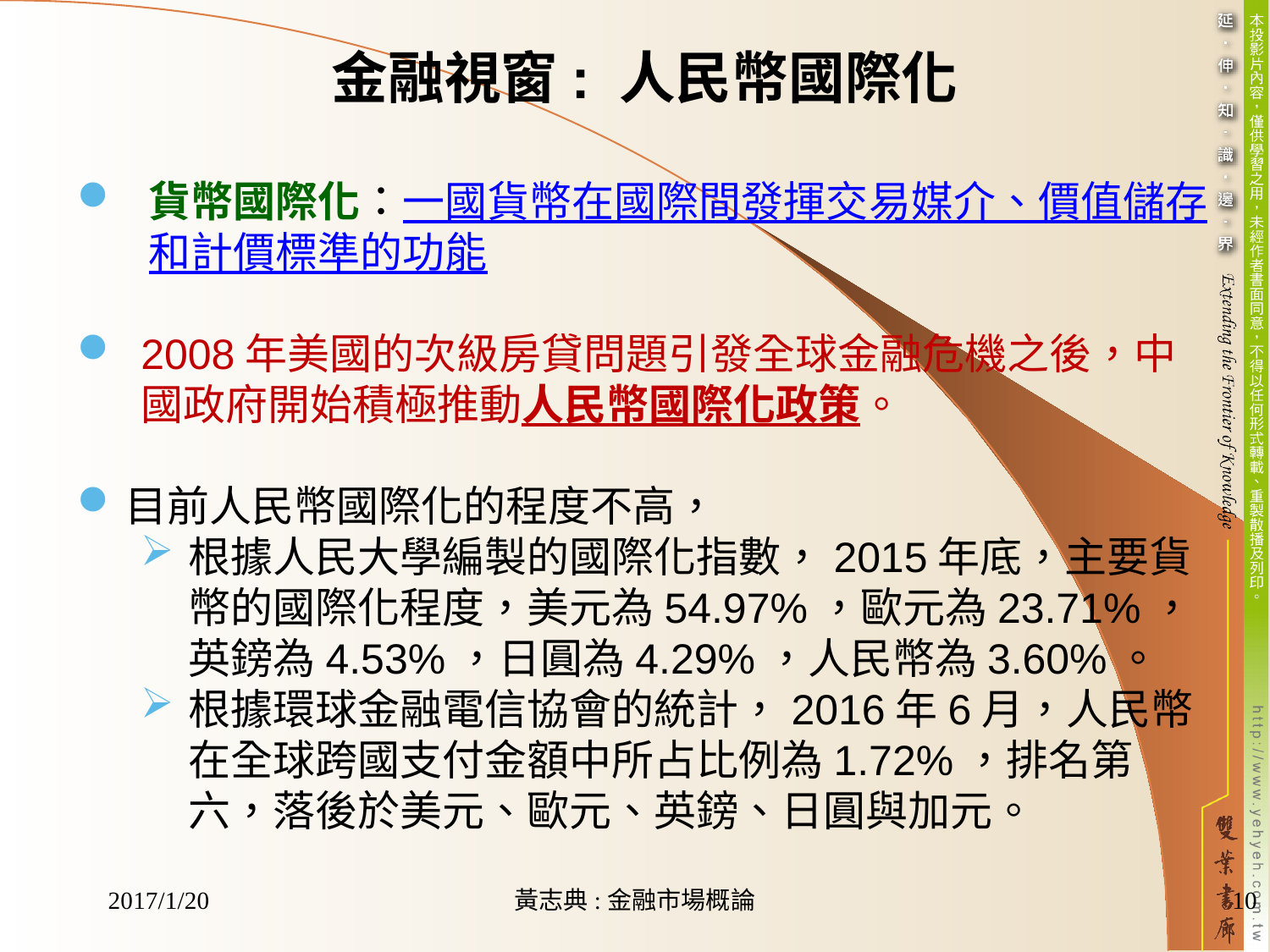

金融視窗: 人民幣國際化
貨幣國際化：一國貨幣在國際間發揮交易媒介、價值儲存和計價標準的功能

2008年美國的次級房貸問題引發全球金融危機之後，中國政府開始積極推動人民幣國際化政策。

目前人民幣國際化的程度不高，
根據人民大學編製的國際化指數，2015年底，主要貨幣的國際化程度，美元為54.97%，歐元為23.71%，英鎊為4.53%，日圓為4.29%，人民幣為3.60%。
根據環球金融電信協會的統計，2016年6月，人民幣在全球跨國支付金額中所占比例為1.72%，排名第六，落後於美元、歐元、英鎊、日圓與加元。

2017/1/20
黃志典:金融市場概論
10